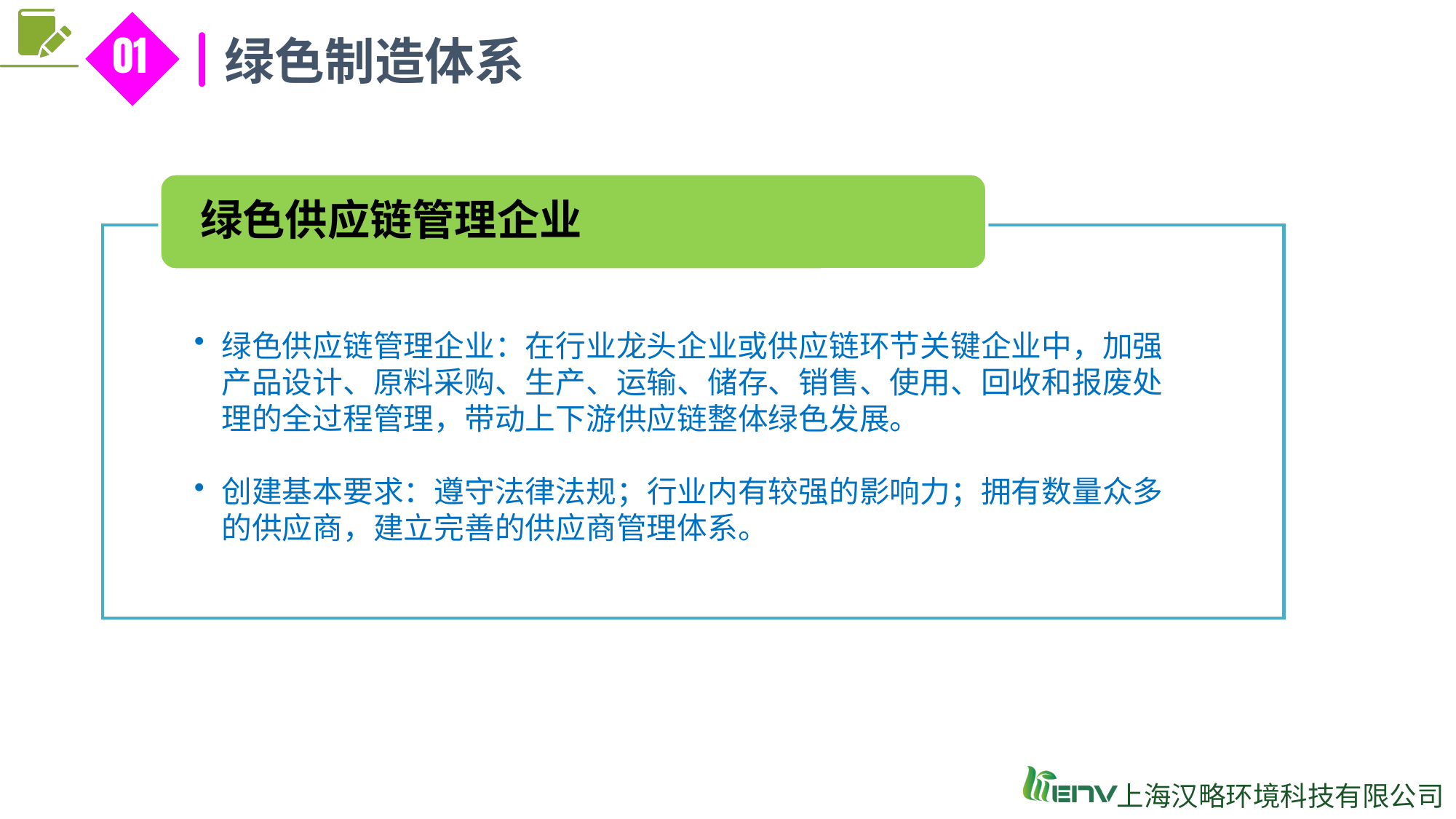

绿色制造体系

01
绿色供应链管理企业：在行业龙头企业或供应链环节关键企业中，加强产品设计、原料采购、生产、运输、储存、销售、使用、回收和报废处理的全过程管理，带动上下游供应链整体绿色发展。

创建基本要求：遵守法律法规；行业内有较强的影响力；拥有数量众多的供应商，建立完善的供应商管理体系。
绿色供应链管理企业